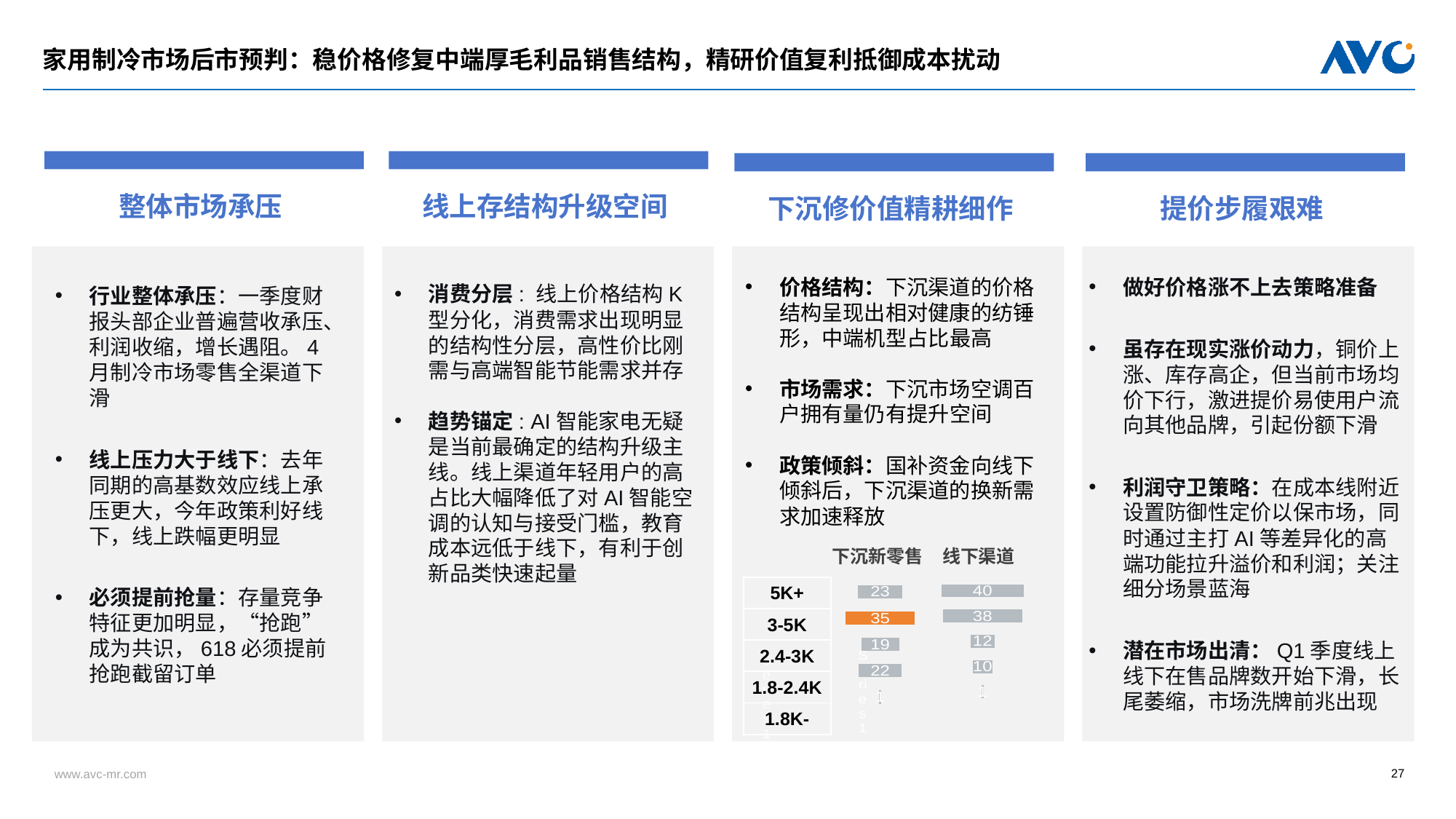

# 家用制冷市场后市预判：稳价格修复中端厚毛利品销售结构，精研价值复利抵御成本扰动

整体市场承压

线上存结构升级空间

下沉修价值精耕细作

提价步履艰难

价格结构：下沉渠道的价格结构呈现出相对健康的纺锤形，中端机型占比最高

市场需求：下沉市场空调百户拥有量仍有提升空间

政策倾斜：国补资金向线下倾斜后，下沉渠道的换新需求加速释放
做好价格涨不上去策略准备
虽存在现实涨价动力，铜价上涨、库存高企，但当前市场均价下行，激进提价易使用户流向其他品牌，引起份额下滑
利润守卫策略：在成本线附近设置防御性定价以保市场，同时通过主打AI等差异化的高端功能拉升溢价和利润；关注细分场景蓝海
潜在市场出清：Q1季度线上线下在售品牌数开始下滑，长尾萎缩，市场洗牌前兆出现
消费分层: 线上价格结构K型分化，消费需求出现明显的结构性分层，高性价比刚需与高端智能节能需求并存
趋势锚定: AI智能家电无疑是当前最确定的结构升级主线。线上渠道年轻用户的高占比大幅降低了对AI智能空调的认知与接受门槛，教育成本远低于线下，有利于创新品类快速起量
行业整体承压：一季度财报头部企业普遍营收承压、利润收缩，增长遇阻。4月制冷市场零售全渠道下滑
线上压力大于线下：去年同期的高基数效应线上承压更大，今年政策利好线下，线上跌幅更明显
必须提前抢量：存量竞争特征更加明显，“抢跑”成为共识，618必须提前抢跑截留订单
线下渠道
下沉新零售
| 5K+ |
| --- |
| 3-5K |
| 2.4-3K |
| 1.8-2.4K |
| 1.8K- |

### Chart

| Category | 系列 1 | 系列 2 | 系列 3 |
|---|---|---|---|
|  | 49.38 | 1.24 | 49.38 |
|  | 45.245 | 9.51 | 45.245 |
|  | 44.135 | 11.73 | 44.135 |
|  | 31.0 | 38.0 | 31.0 |
|  | 30.24 | 39.52 | 30.24 |

### Chart

| Category | 系列 1 | 系列 2 | 系列 3 |
|---|---|---|---|
|  | 49.5025714471232 | 0.994857105753536 | 49.5025714471232 |
|  | 39.0341714168352 | 21.9316571663297 | 39.0341714168352 |
|  | 40.3857229705878 | 19.2285540588243 | 40.3857229705878 |
|  | 32.3326962195987 | 35.3346075608026 | 32.3326962195987 |
|  | 38.7448379458551 | 22.5103241082899 | 38.7448379458551 |